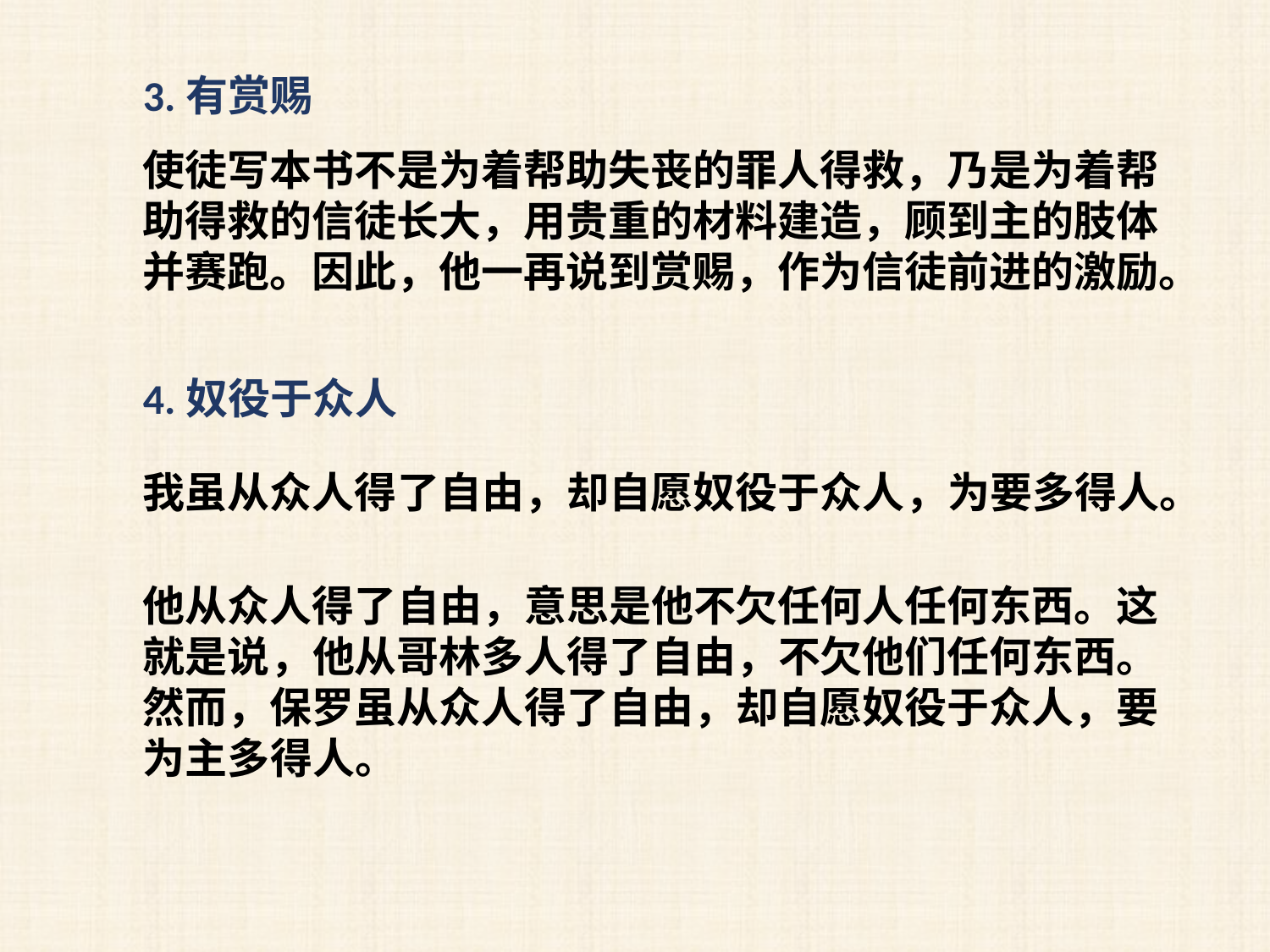

3.有赏赐
使徒写本书不是为着帮助失丧的罪人得救，乃是为着帮助得救的信徒长大，用贵重的材料建造，顾到主的肢体并赛跑。因此，他一再说到赏赐，作为信徒前进的激励。
4.奴役于众人
我虽从众人得了自由，却自愿奴役于众人，为要多得人。
他从众人得了自由，意思是他不欠任何人任何东西。这就是说，他从哥林多人得了自由，不欠他们任何东西。然而，保罗虽从众人得了自由，却自愿奴役于众人，要为主多得人。